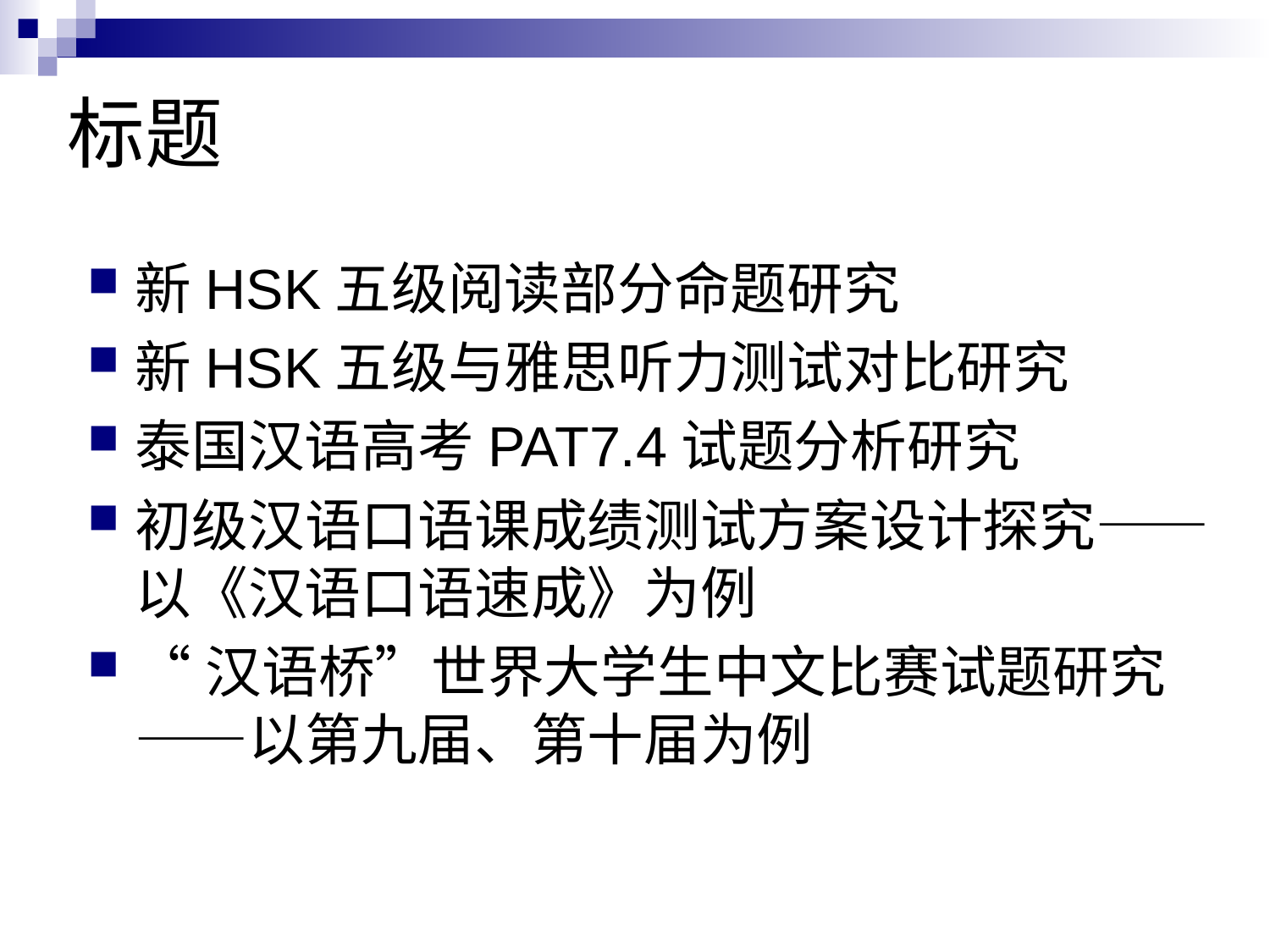

# 标题
新HSK五级阅读部分命题研究
新HSK五级与雅思听力测试对比研究
泰国汉语高考PAT7.4试题分析研究
初级汉语口语课成绩测试方案设计探究——以《汉语口语速成》为例
“汉语桥”世界大学生中文比赛试题研究——以第九届、第十届为例